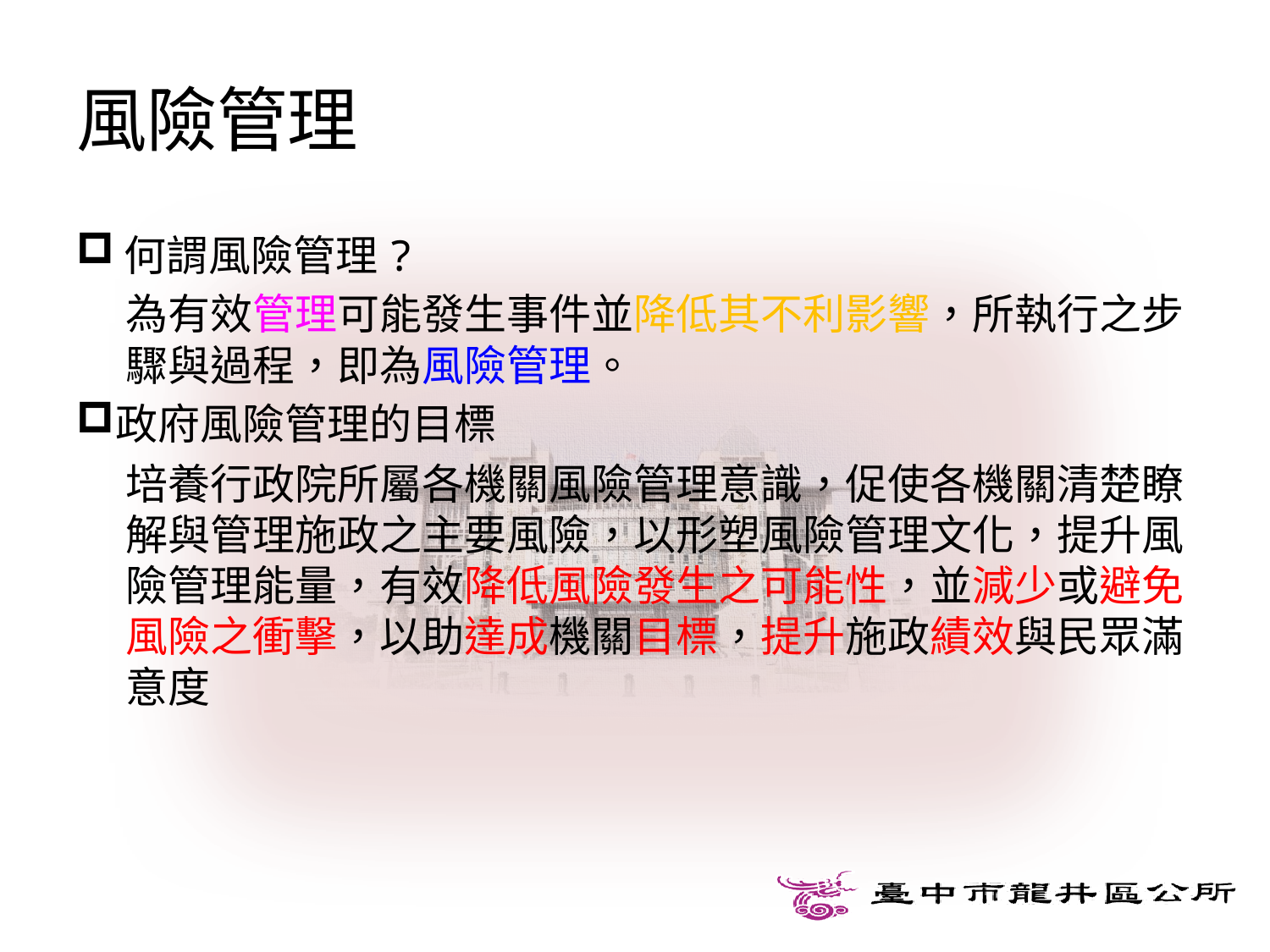

# 風險管理
何謂風險管理?
為有效管理可能發生事件並降低其不利影響，所執行之步驟與過程，即為風險管理。
政府風險管理的目標
培養行政院所屬各機關風險管理意識，促使各機關清楚瞭解與管理施政之主要風險，以形塑風險管理文化，提升風險管理能量，有效降低風險發生之可能性，並減少或避免風險之衝擊，以助達成機關目標，提升施政績效與民眾滿意度